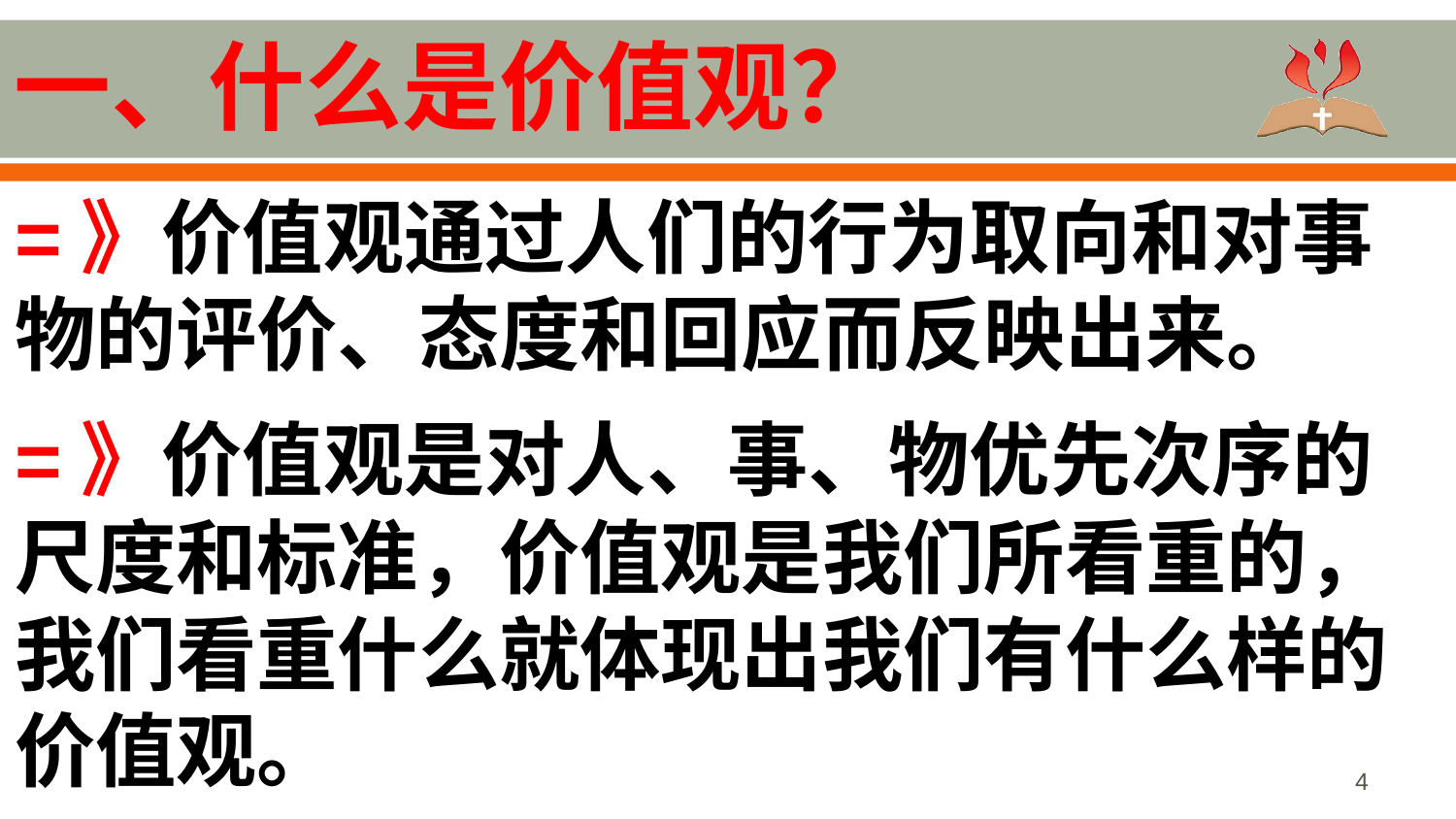

一、什么是价值观？
=》价值观通过人们的行为取向和对事物的评价、态度和回应而反映出来。

=》价值观是对人、事、物优先次序的尺度和标准，价值观是我们所看重的，我们看重什么就体现出我们有什么样的价值观。
4